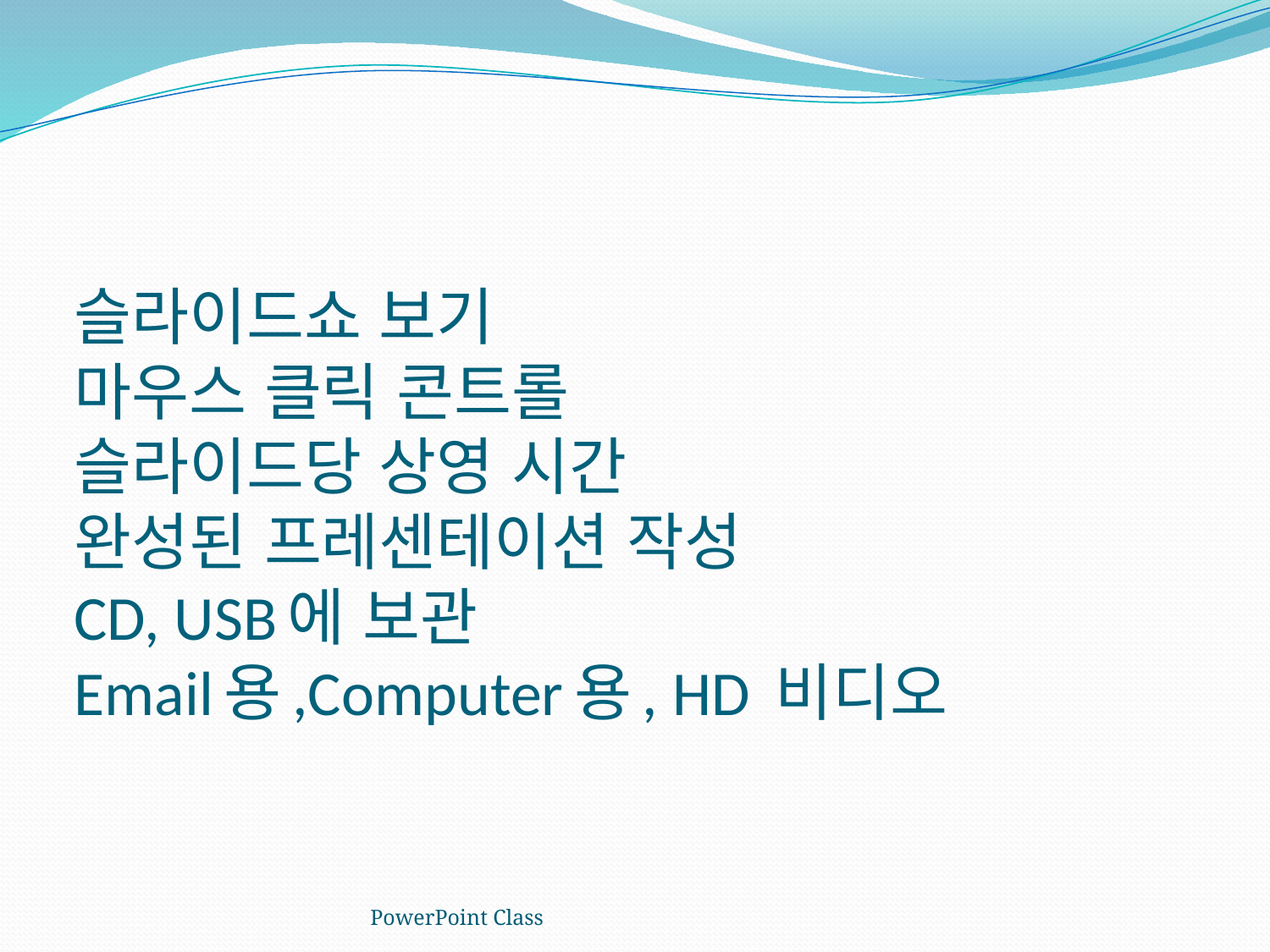

# 슬라이드쇼 보기 마우스 클릭 콘트롤 슬라이드당 상영 시간 완성된 프레센테이션 작성 CD, USB에 보관 Email용,Computer용, HD 비디오
PowerPoint Class